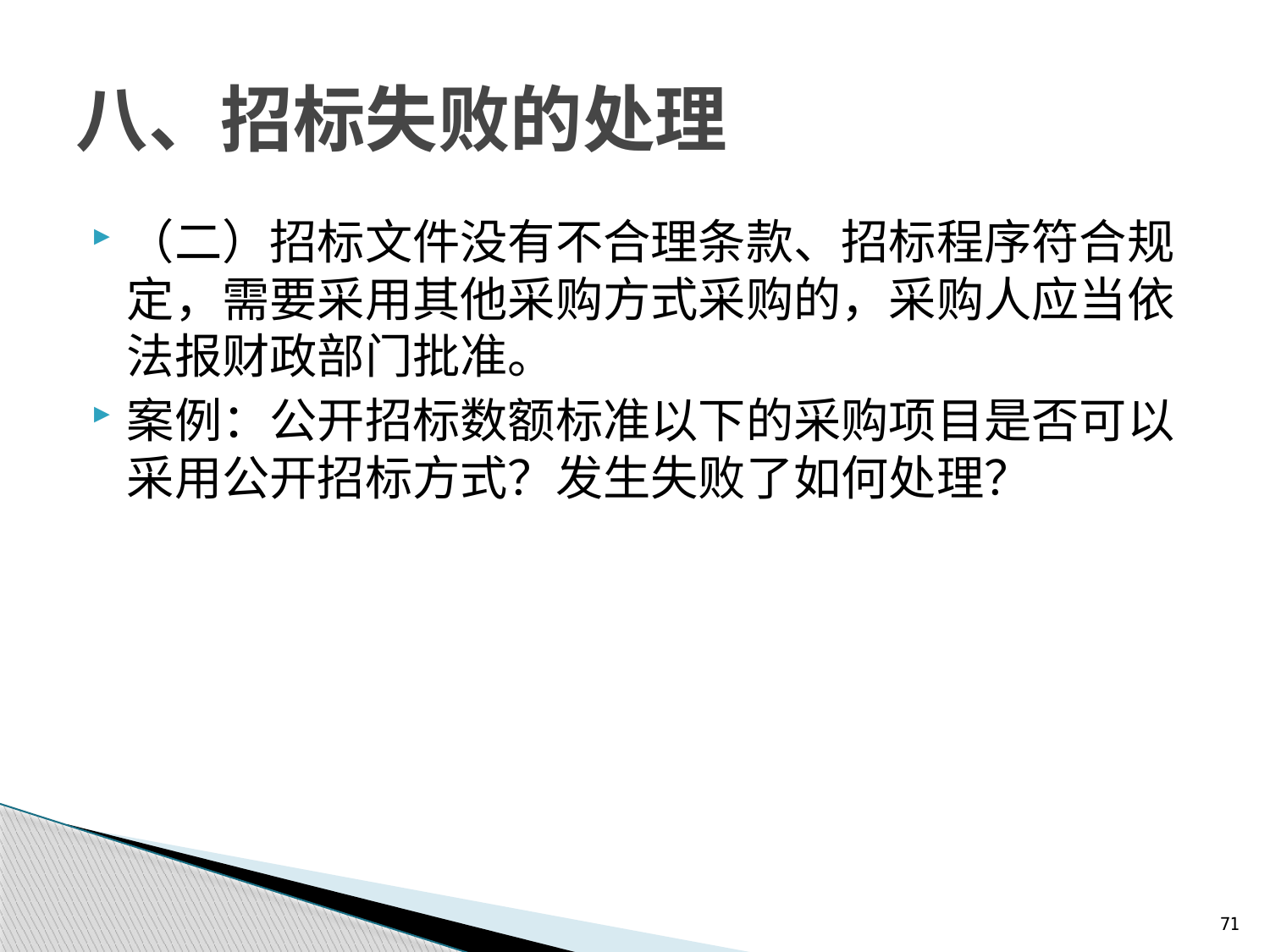

# 八、招标失败的处理
（二）招标文件没有不合理条款、招标程序符合规定，需要采用其他采购方式采购的，采购人应当依法报财政部门批准。
案例：公开招标数额标准以下的采购项目是否可以采用公开招标方式？发生失败了如何处理？

71